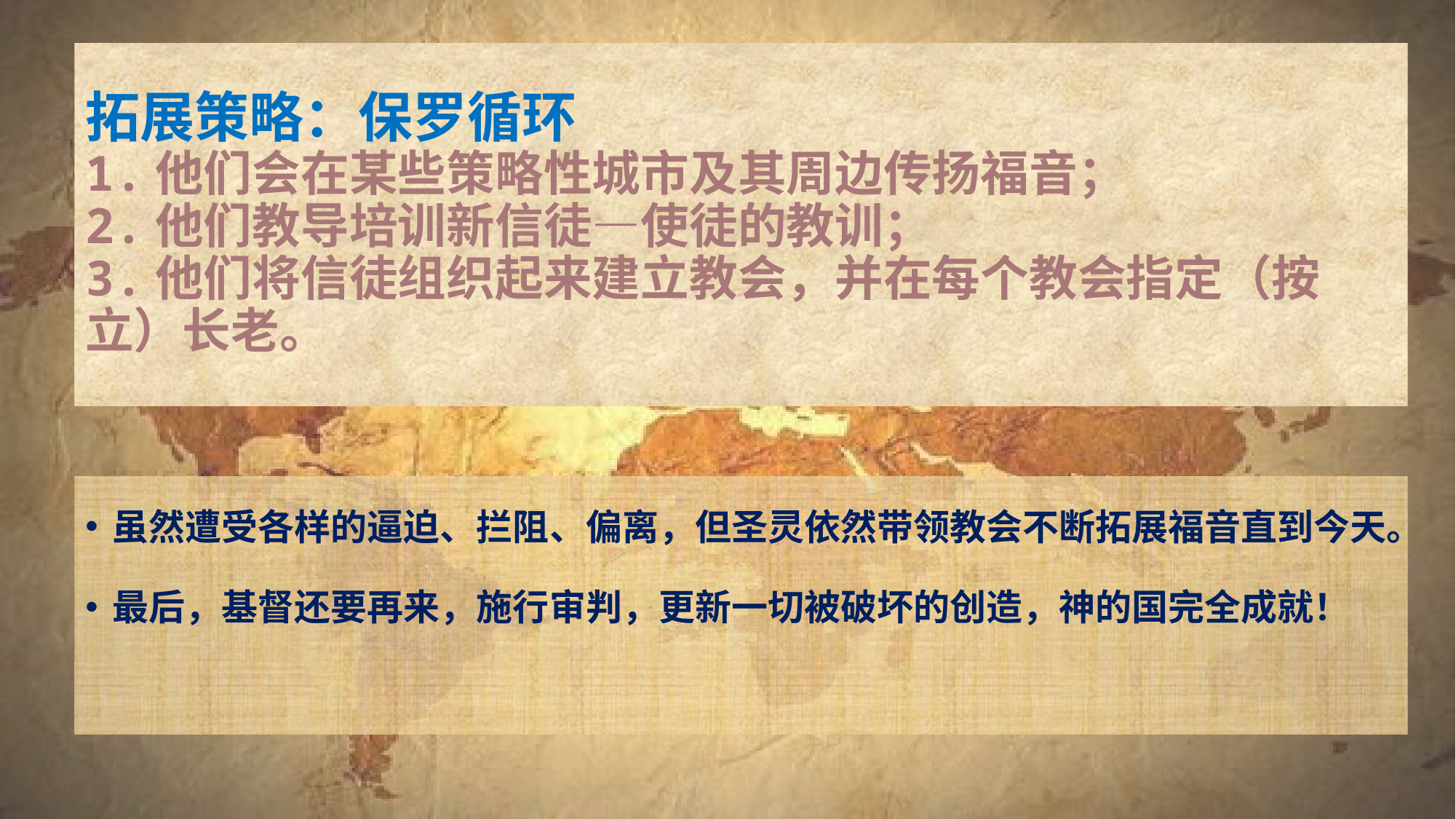

# 拓展策略：保罗循环 1.他们会在某些策略性城市及其周边传扬福音； 2.他们教导培训新信徒—使徒的教训； 3.他们将信徒组织起来建立教会，并在每个教会指定（按立）长老。
虽然遭受各样的逼迫、拦阻、偏离，但圣灵依然带领教会不断拓展福音直到今天。
最后，基督还要再来，施行审判，更新一切被破坏的创造，神的国完全成就！